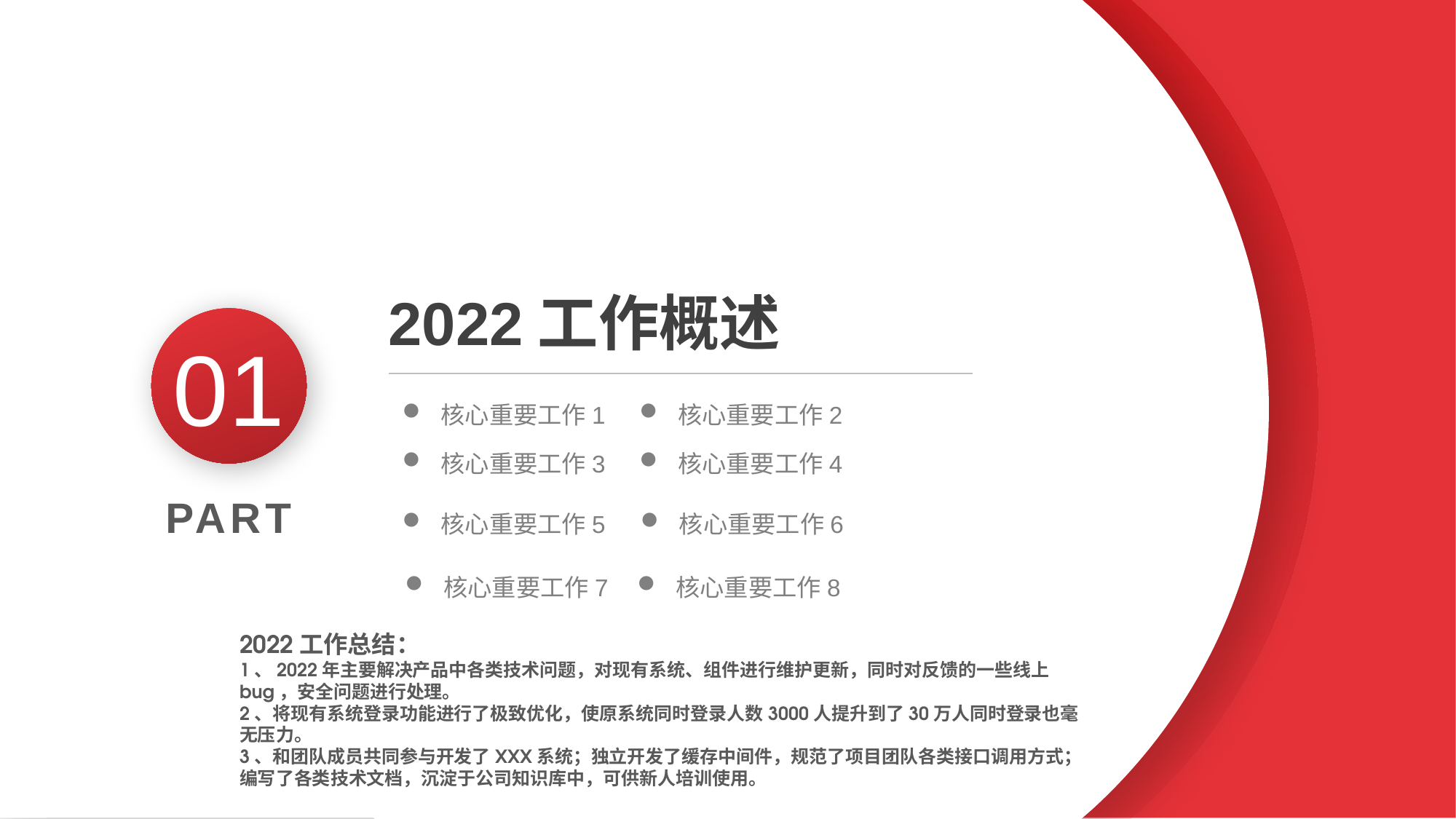

2022工作概述
01
核心重要工作1
核心重要工作2
核心重要工作3
核心重要工作4
PART
核心重要工作5
核心重要工作6
核心重要工作7
核心重要工作8
2022工作总结：
1、2022年主要解决产品中各类技术问题，对现有系统、组件进行维护更新，同时对反馈的一些线上bug，安全问题进行处理。
2、将现有系统登录功能进行了极致优化，使原系统同时登录人数3000人提升到了30万人同时登录也毫无压力。
3、和团队成员共同参与开发了XXX系统；独立开发了缓存中间件，规范了项目团队各类接口调用方式；编写了各类技术文档，沉淀于公司知识库中，可供新人培训使用。